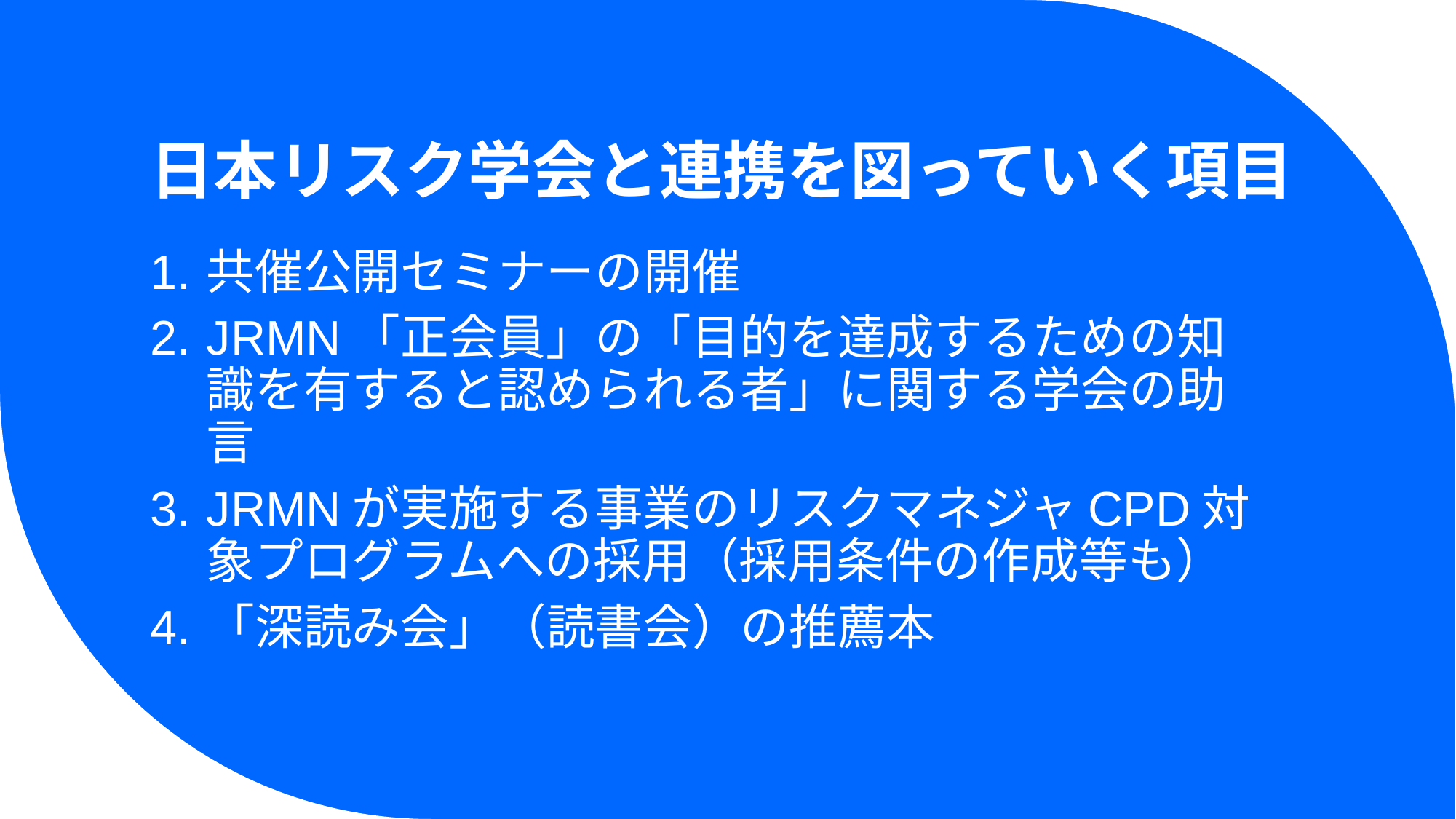

# 日本リスク学会と連携を図っていく項目
共催公開セミナーの開催
JRMN「正会員」の「目的を達成するための知識を有すると認められる者」に関する学会の助言
JRMNが実施する事業のリスクマネジャCPD対象プログラムへの採用（採用条件の作成等も）
「深読み会」（読書会）の推薦本